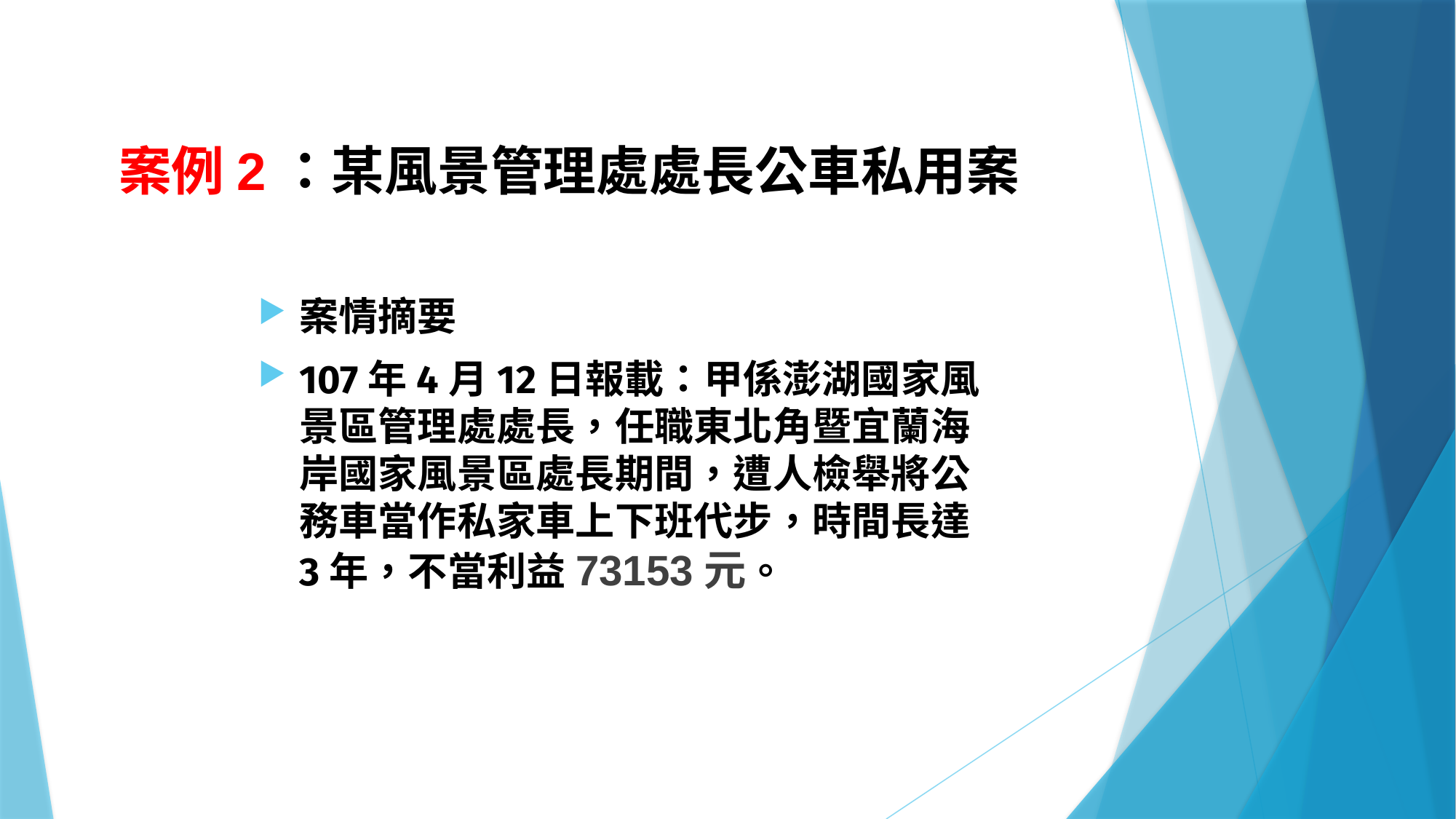

# 案例2：某風景管理處處長公車私用案
案情摘要
107年4月12日報載：甲係澎湖國家風景區管理處處長，任職東北角暨宜蘭海岸國家風景區處長期間，遭人檢舉將公務車當作私家車上下班代步，時間長達3年，不當利益73153元。